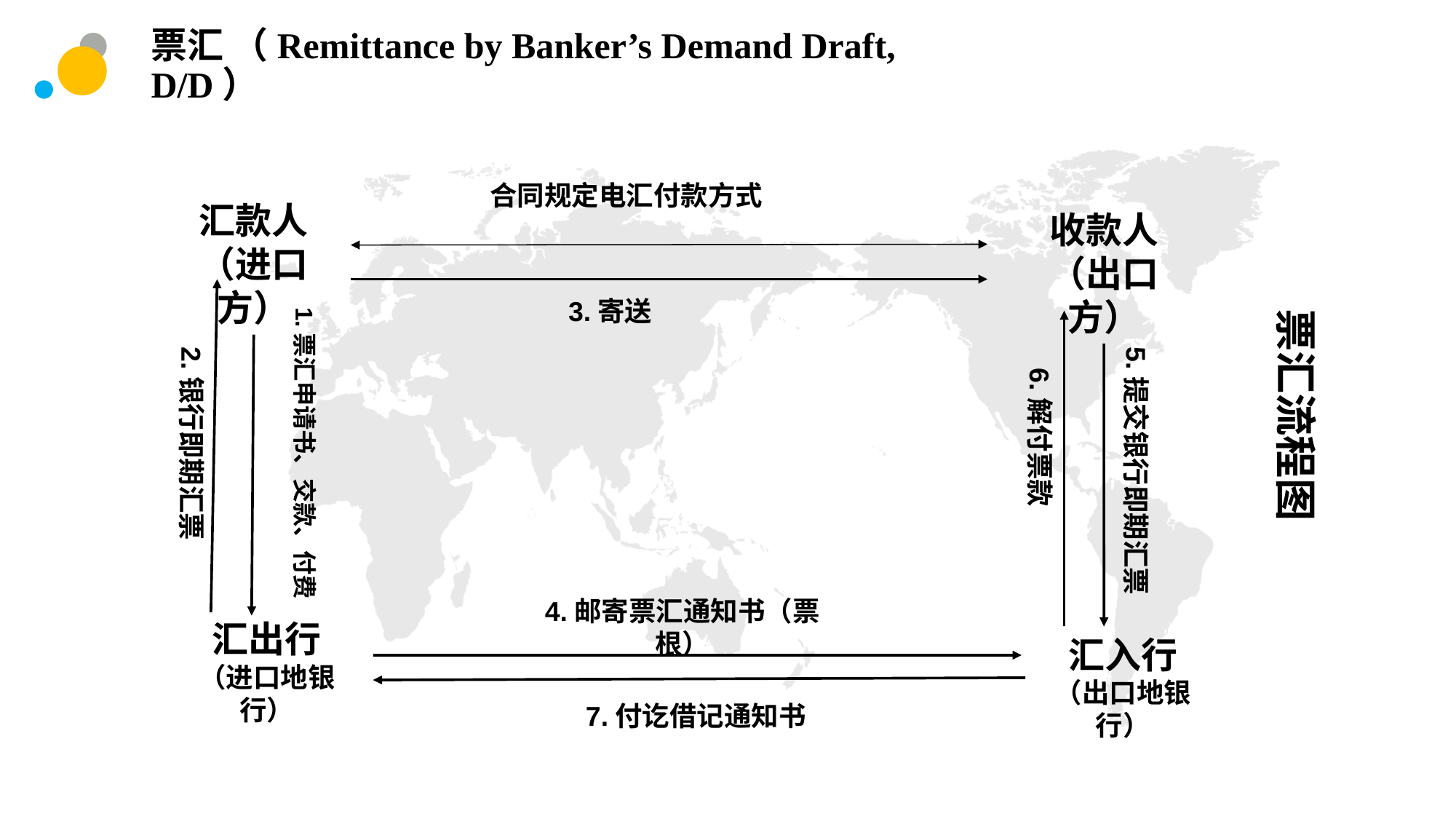

票汇 （Remittance by Banker’s Demand Draft, D/D）

合同规定电汇付款方式
汇款人
（进口方）
收款人
（出口方）

3.寄送
1.票汇申请书、交款、付费
票汇流程图
2.银行即期汇票
5.提交银行即期汇票
6.解付票款
4.邮寄票汇通知书（票根）

汇出行
（进口地银行）
汇入行
（出口地银行）
7.付讫借记通知书